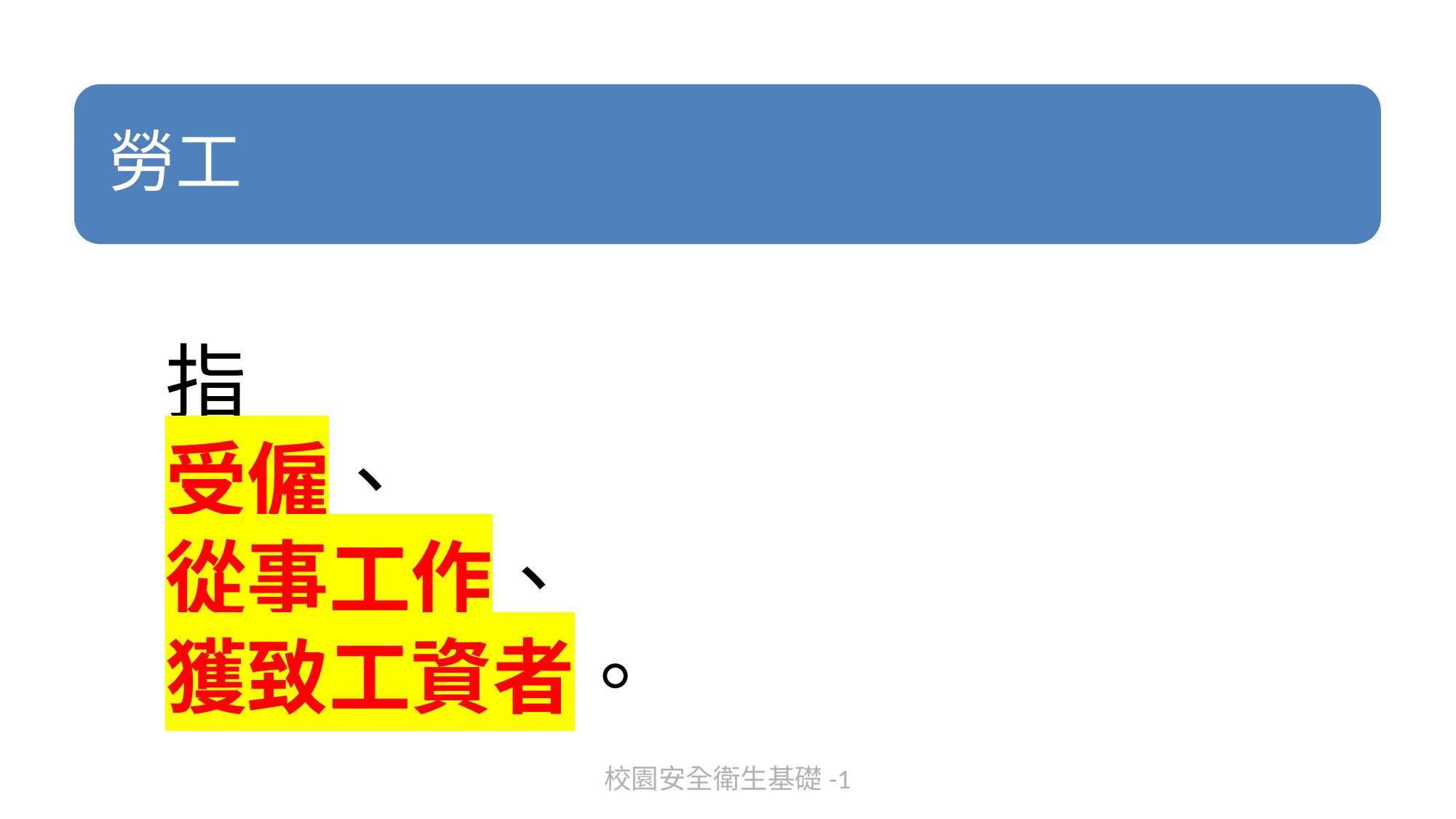

勞工
指
受僱、
從事工作、
獲致工資者。
校園安全衛生基礎-1
19